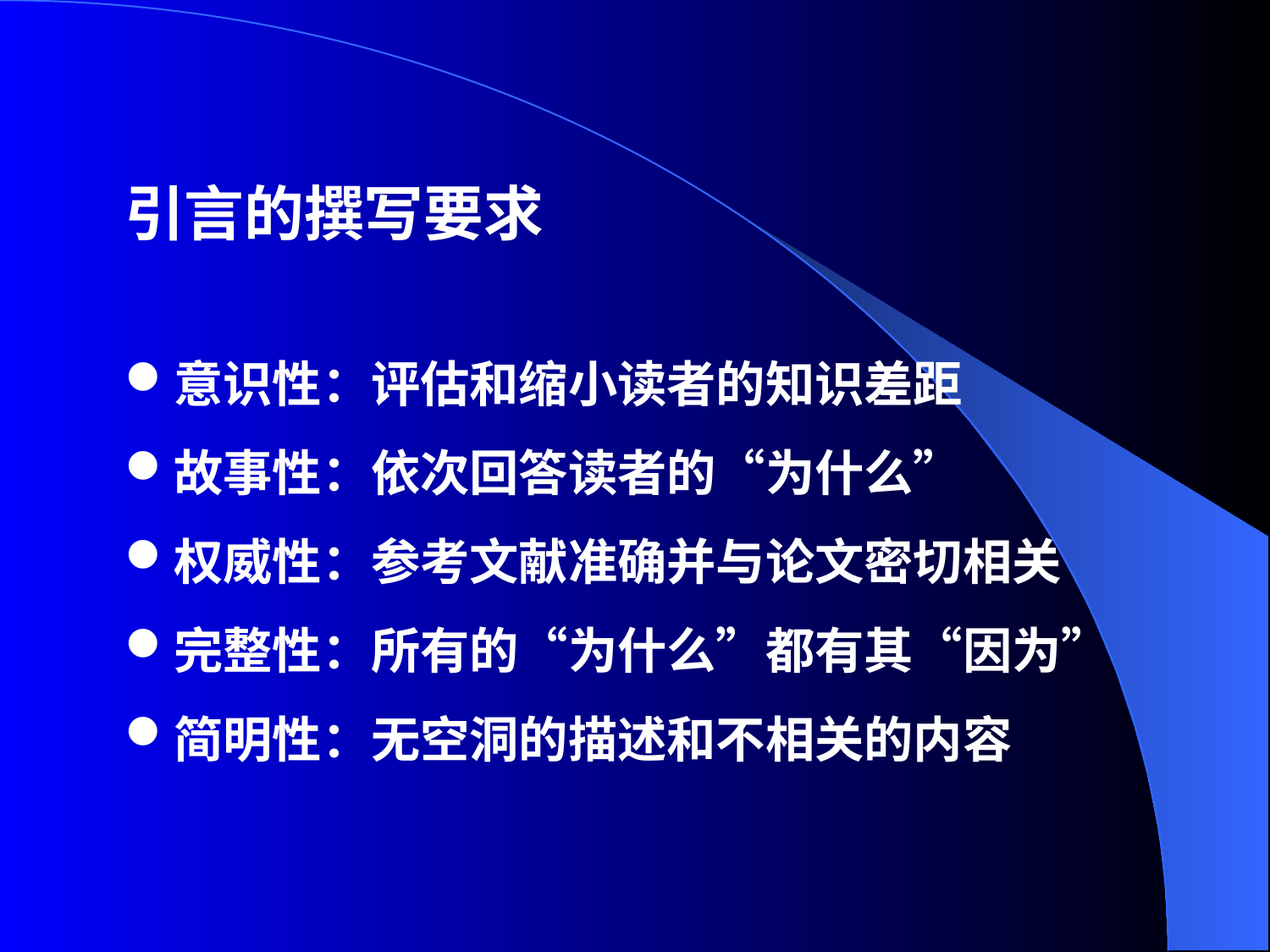

引言的撰写要求

意识性：评估和缩小读者的知识差距
故事性：依次回答读者的“为什么”
权威性：参考文献准确并与论文密切相关
完整性：所有的“为什么”都有其“因为”
简明性：无空洞的描述和不相关的内容